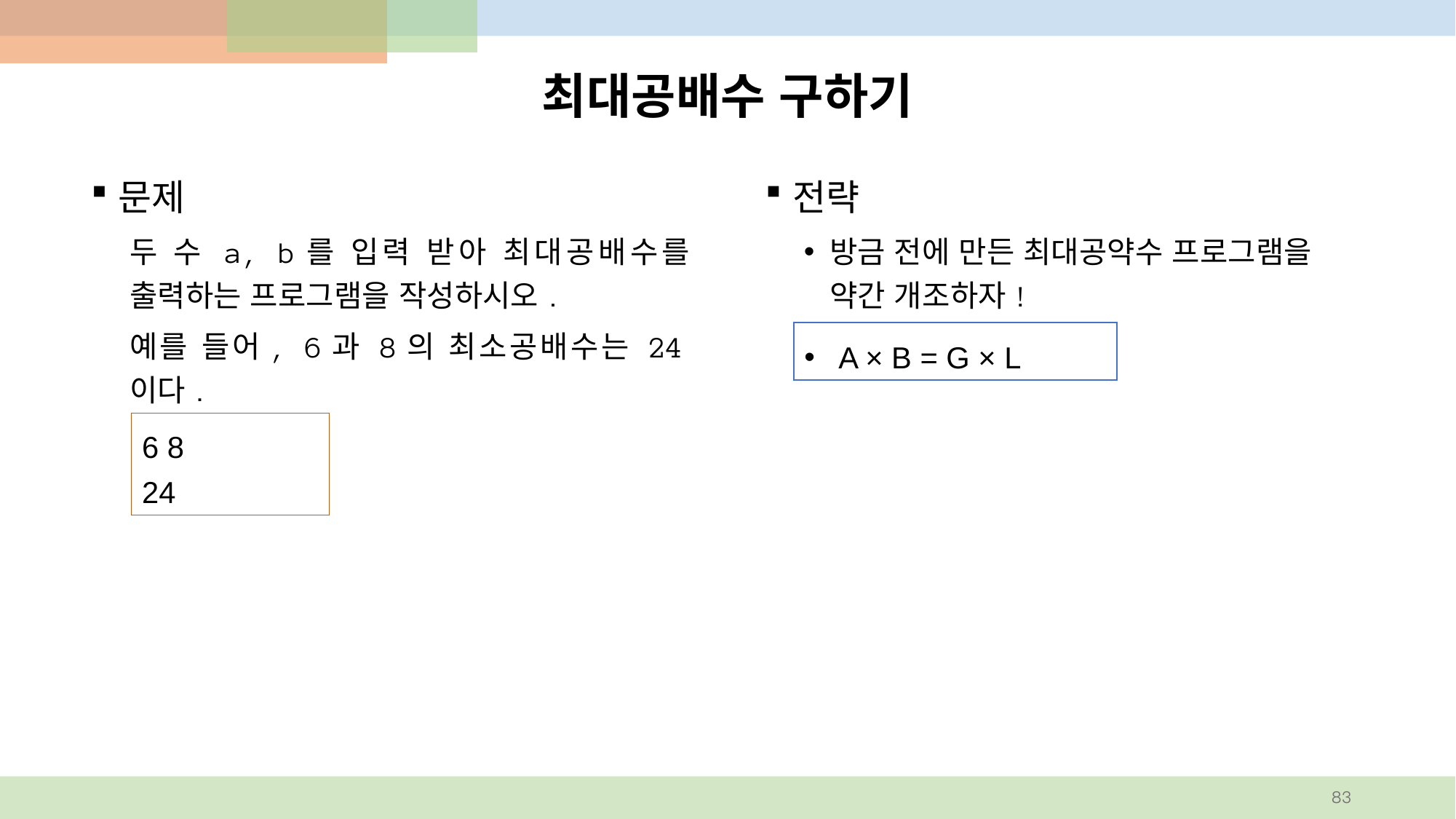

# 최대공배수 구하기
전략
방금 전에 만든 최대공약수 프로그램을 약간 개조하자!
문제
두 수 a, b를 입력 받아 최대공배수를 출력하는 프로그램을 작성하시오.
예를 들어, 6과 8의 최소공배수는 24이다.

A × B = G × L
6 8
24
83